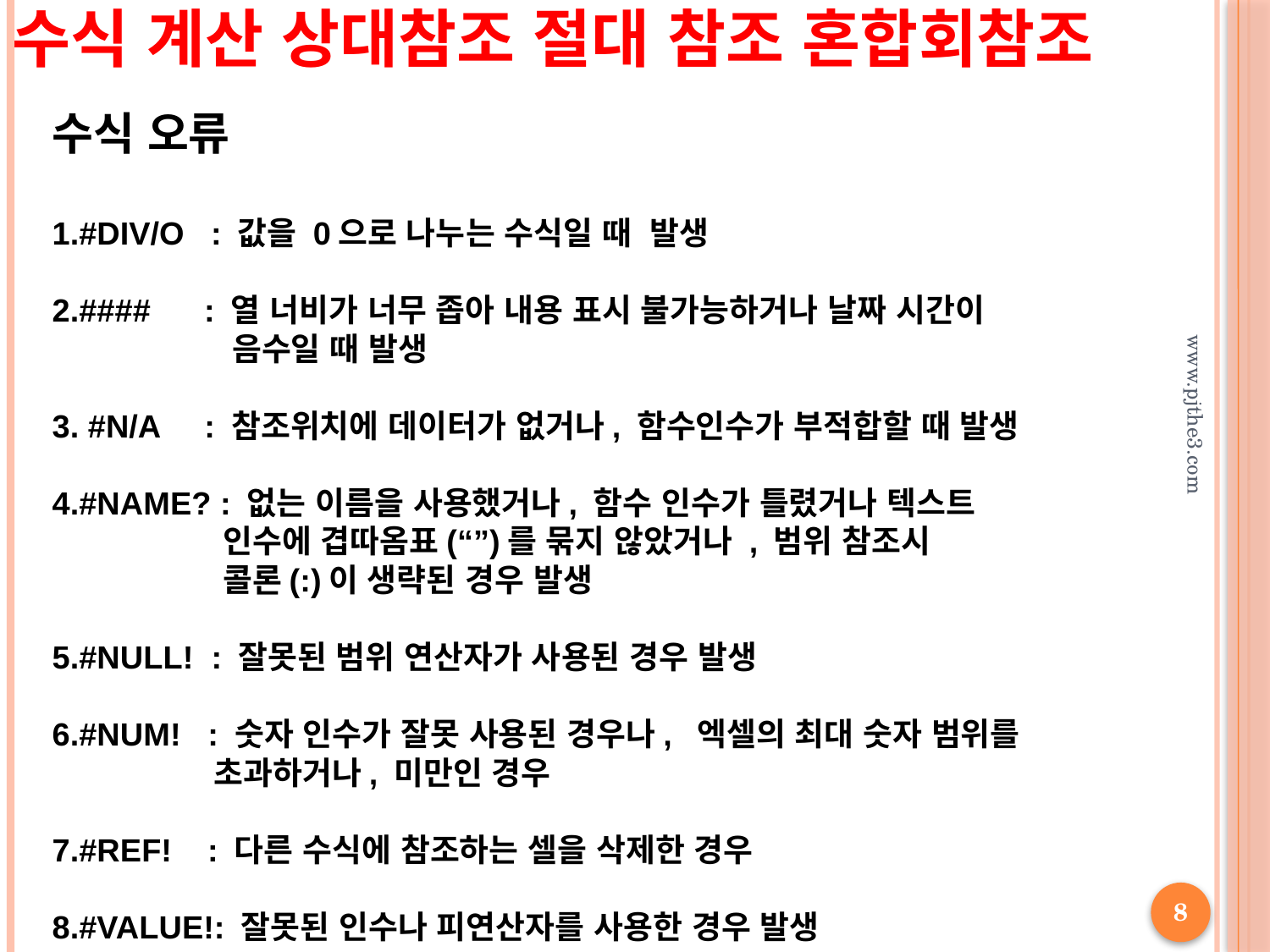

수식 계산 상대참조 절대 참조 혼합회참조
수식 오류

1.#DIV/O   : 값을 0으로 나누는 수식일 때  발생

2.####      : 열 너비가 너무 좁아 내용 표시 불가능하거나 날짜 시간이
                   음수일 때 발생

3. #N/A     : 참조위치에 데이터가 없거나, 함수인수가 부적합할 때 발생

4.#NAME? : 없는 이름을 사용했거나, 함수 인수가 틀렸거나 텍스트
                  인수에 겹따옴표(“”)를 묶지 않았거나 , 범위 참조시
                  콜론(:)이 생략된 경우 발생

5.#NULL!  : 잘못된 범위 연산자가 사용된 경우 발생

6.#NUM!   : 숫자 인수가 잘못 사용된 경우나,  엑셀의 최대 숫자 범위를
                 초과하거나, 미만인 경우

7.#REF!    : 다른 수식에 참조하는 셀을 삭제한 경우

8.#VALUE!: 잘못된 인수나 피연산자를 사용한 경우 발생

www.pjthe3.com
8